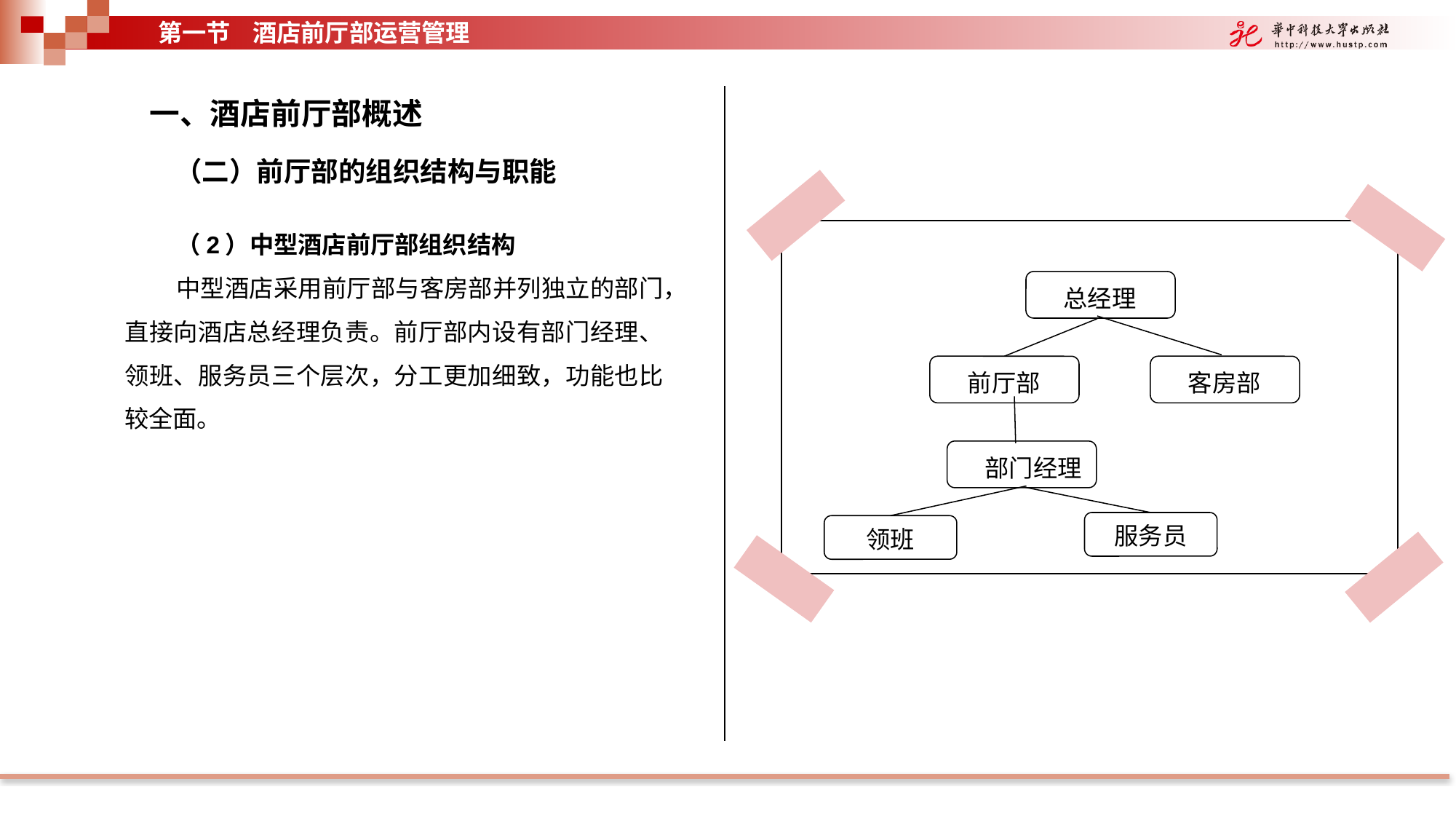

第一节    酒店前厅部运营管理

一、酒店前厅部概述
（二）前厅部的组织结构与职能
（2）中型酒店前厅部组织结构
中型酒店采用前厅部与客房部并列独立的部门，直接向酒店总经理负责。前厅部内设有部门经理、领班、服务员三个层次，分工更加细致，功能也比较全面。

总经理

前厅部

客房部

部门经理

服务员

领班